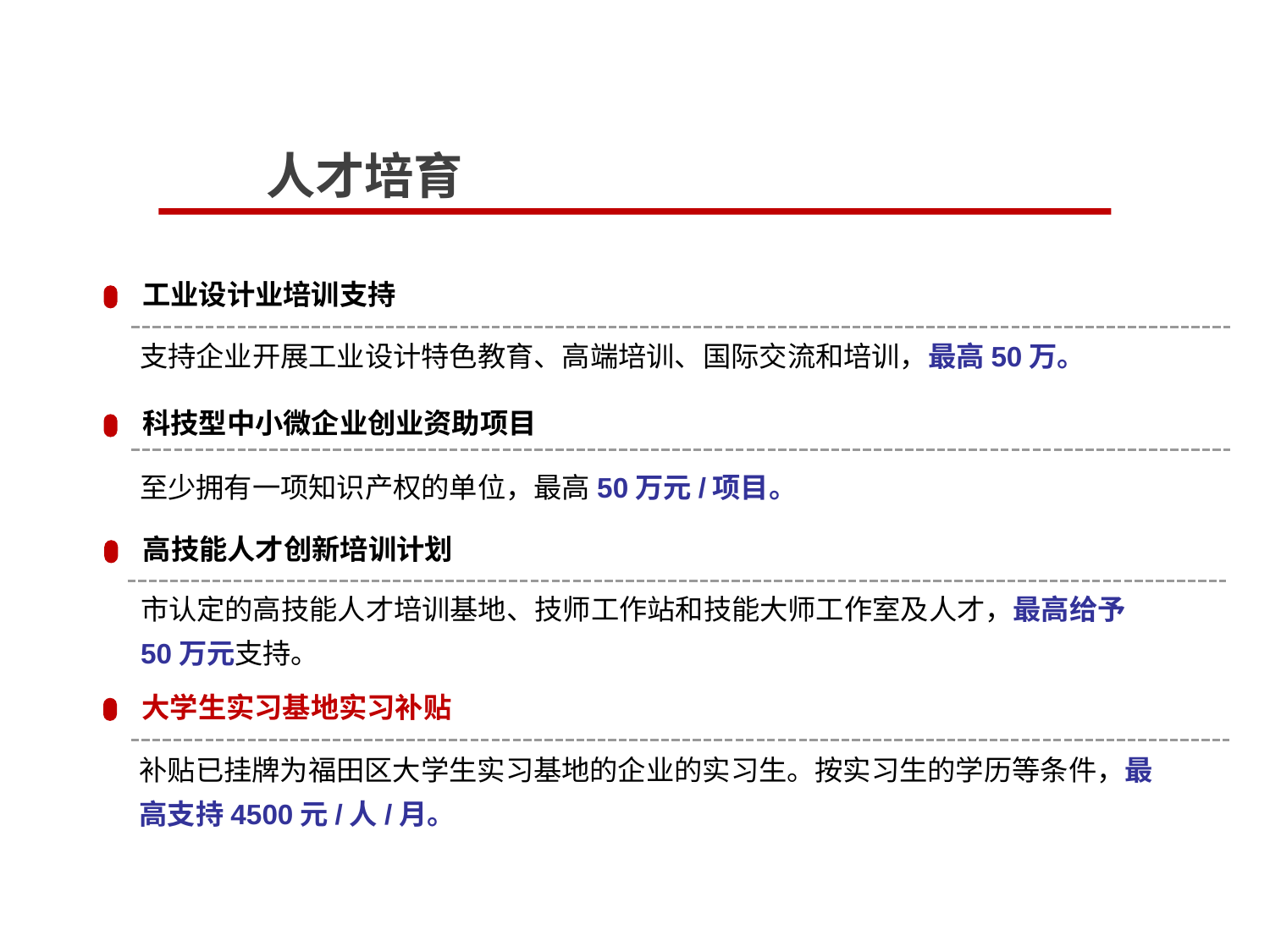

人才培育

工业设计业培训支持

支持企业开展工业设计特色教育、高端培训、国际交流和培训，最高50万。
科技型中小微企业创业资助项目

至少拥有一项知识产权的单位，最高50万元/项目。
高技能人才创新培训计划

市认定的高技能人才培训基地、技师工作站和技能大师工作室及人才，最高给予50万元支持。
大学生实习基地实习补贴

补贴已挂牌为福田区大学生实习基地的企业的实习生。按实习生的学历等条件，最高支持4500元/人/月。